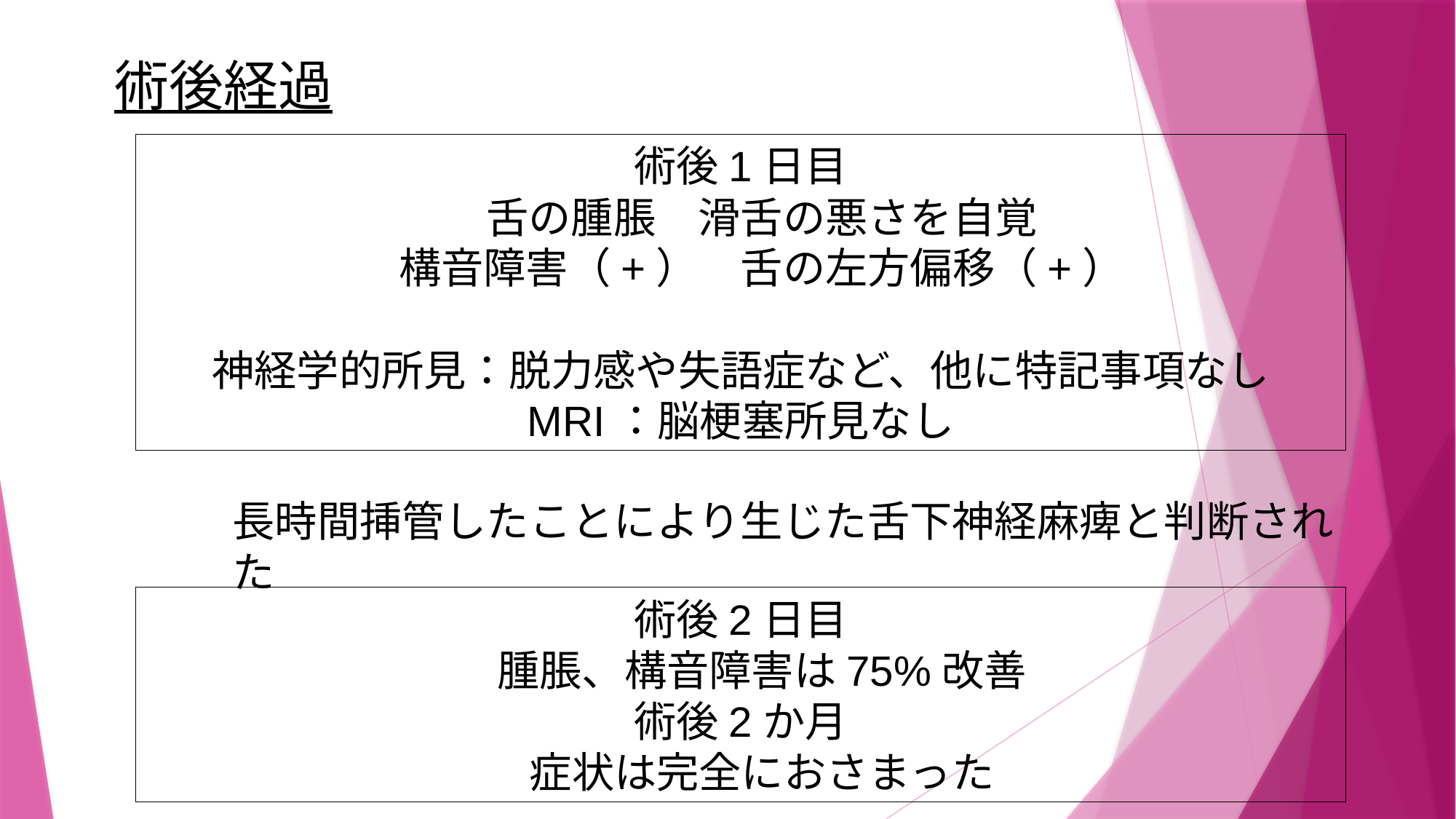

術後経過
術後1日目
　舌の腫脹　滑舌の悪さを自覚
　構音障害（+）　舌の左方偏移（+）

神経学的所見：脱力感や失語症など、他に特記事項なし
MRI：脳梗塞所見なし
長時間挿管したことにより生じた舌下神経麻痺と判断された
術後2日目
　腫脹、構音障害は75%改善
術後2か月
　症状は完全におさまった